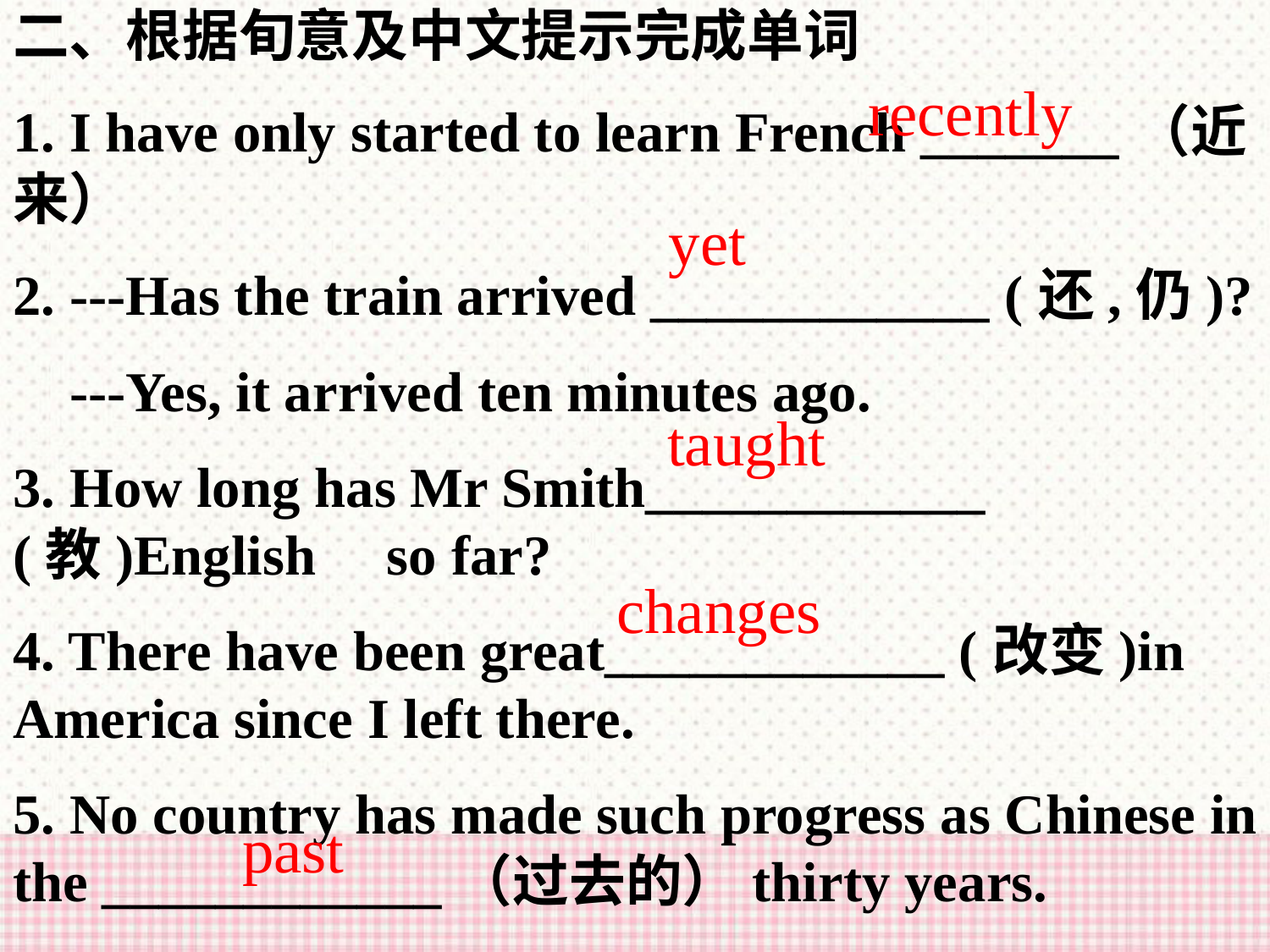

二、根据旬意及中文提示完成单词
1. I have only started to learn French _______（近来）
2. ---Has the train arrived ____________ (还,仍)?
    ---Yes, it arrived ten minutes ago.
3. How long has Mr Smith____________ (教)English     so far?
4. There have been great____________ (改变)in America since I left there.
5. No country has made such progress as Chinese in the ____________（过去的）thirty years.
recently
yet
taught

changes
past